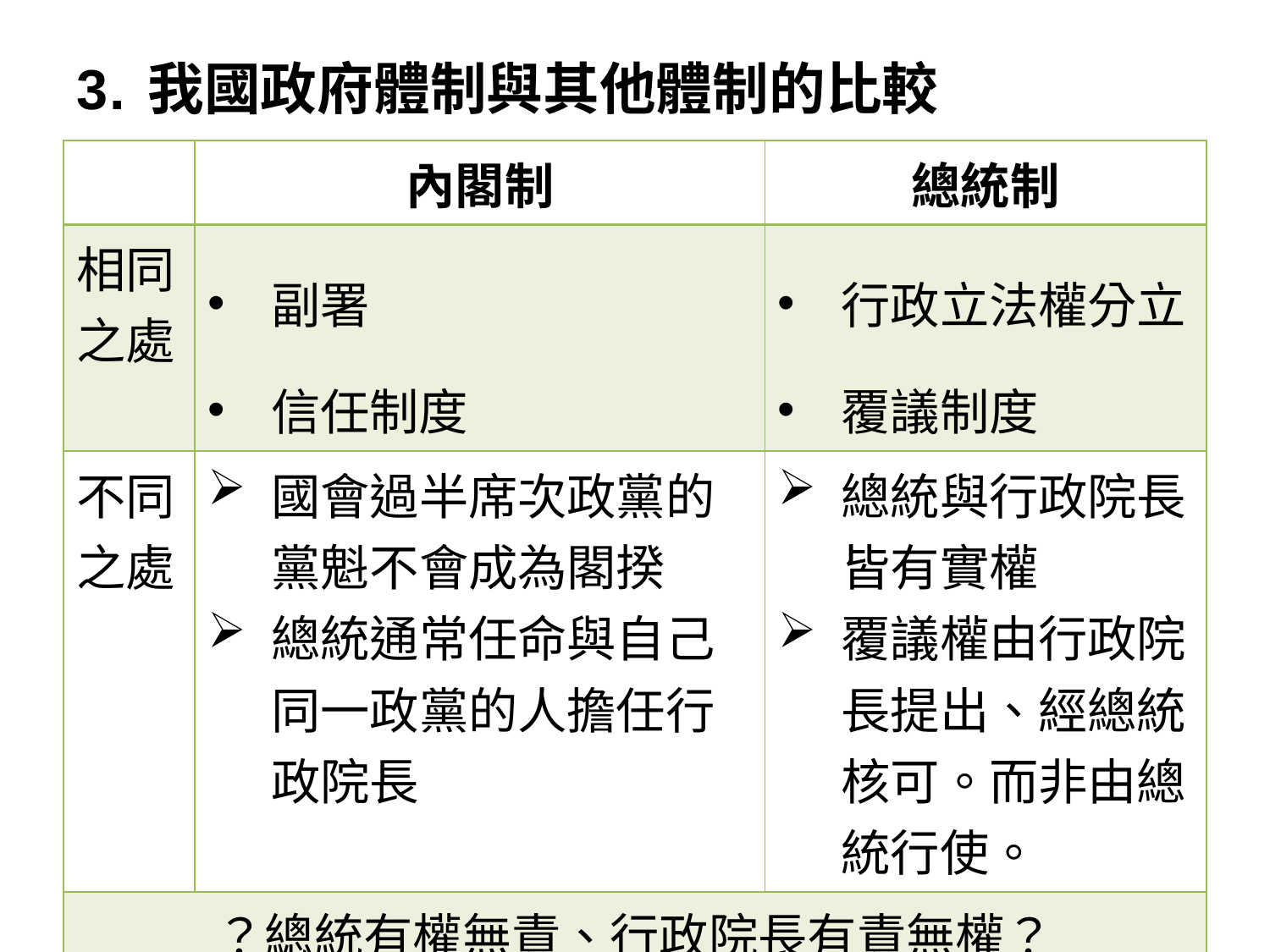

# 我國政府體制與其他體制的比較
|  | 內閣制 | 總統制 |
| --- | --- | --- |
| 相同之處 | 副署 信任制度 | 行政立法權分立 覆議制度 |
| 不同之處 | 國會過半席次政黨的黨魁不會成為閣揆 總統通常任命與自己同一政黨的人擔任行政院長 | 總統與行政院長皆有實權 覆議權由行政院長提出、經總統核可。而非由總統行使。 |
| ？總統有權無責、行政院長有責無權？ |  |  |